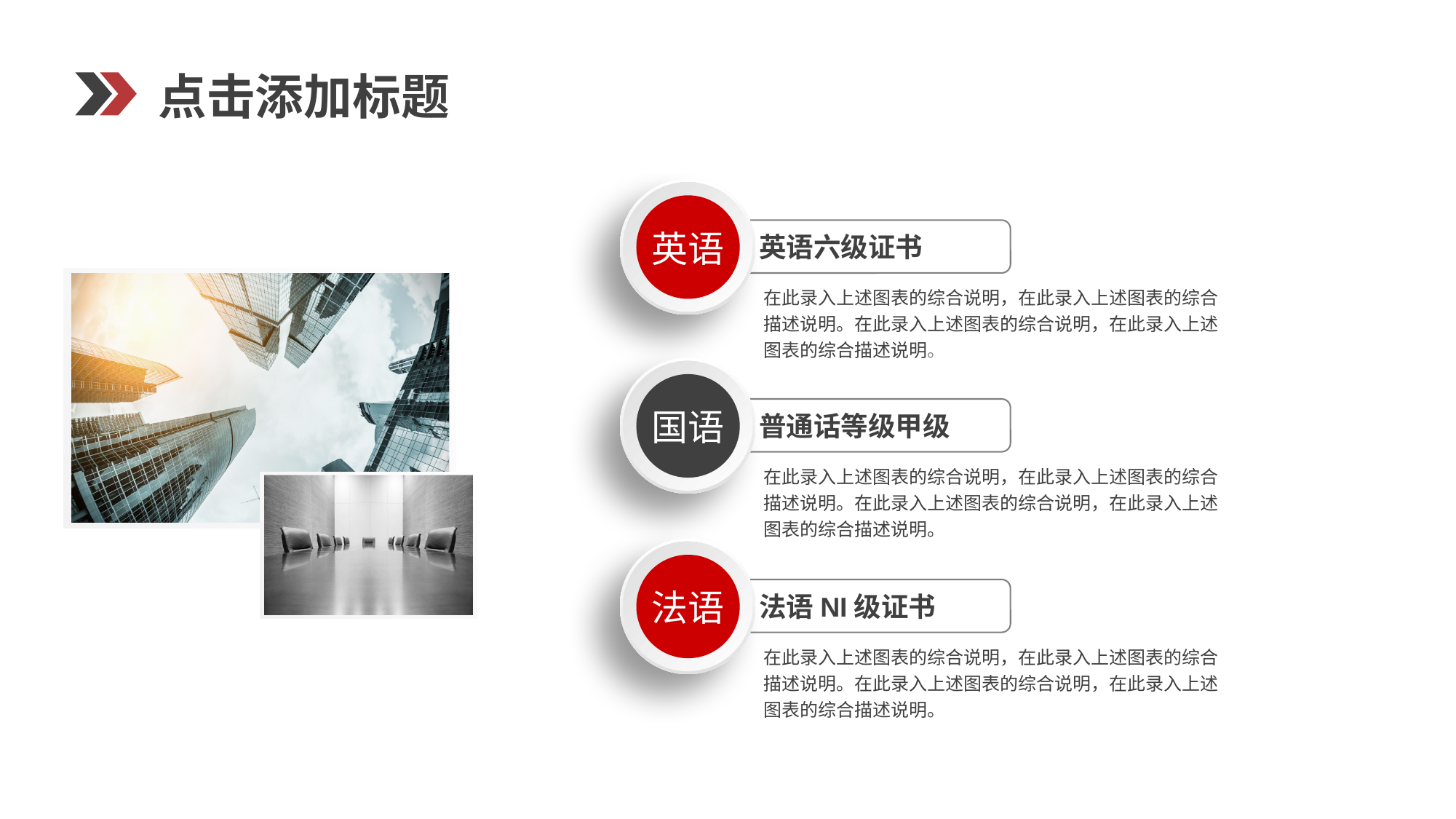

点击添加标题

英语

英语六级证书

在此录入上述图表的综合说明，在此录入上述图表的综合描述说明。在此录入上述图表的综合说明，在此录入上述图表的综合描述说明。

国语

普通话等级甲级
在此录入上述图表的综合说明，在此录入上述图表的综合描述说明。在此录入上述图表的综合说明，在此录入上述图表的综合描述说明。

法语

法语NI级证书
在此录入上述图表的综合说明，在此录入上述图表的综合描述说明。在此录入上述图表的综合说明，在此录入上述图表的综合描述说明。